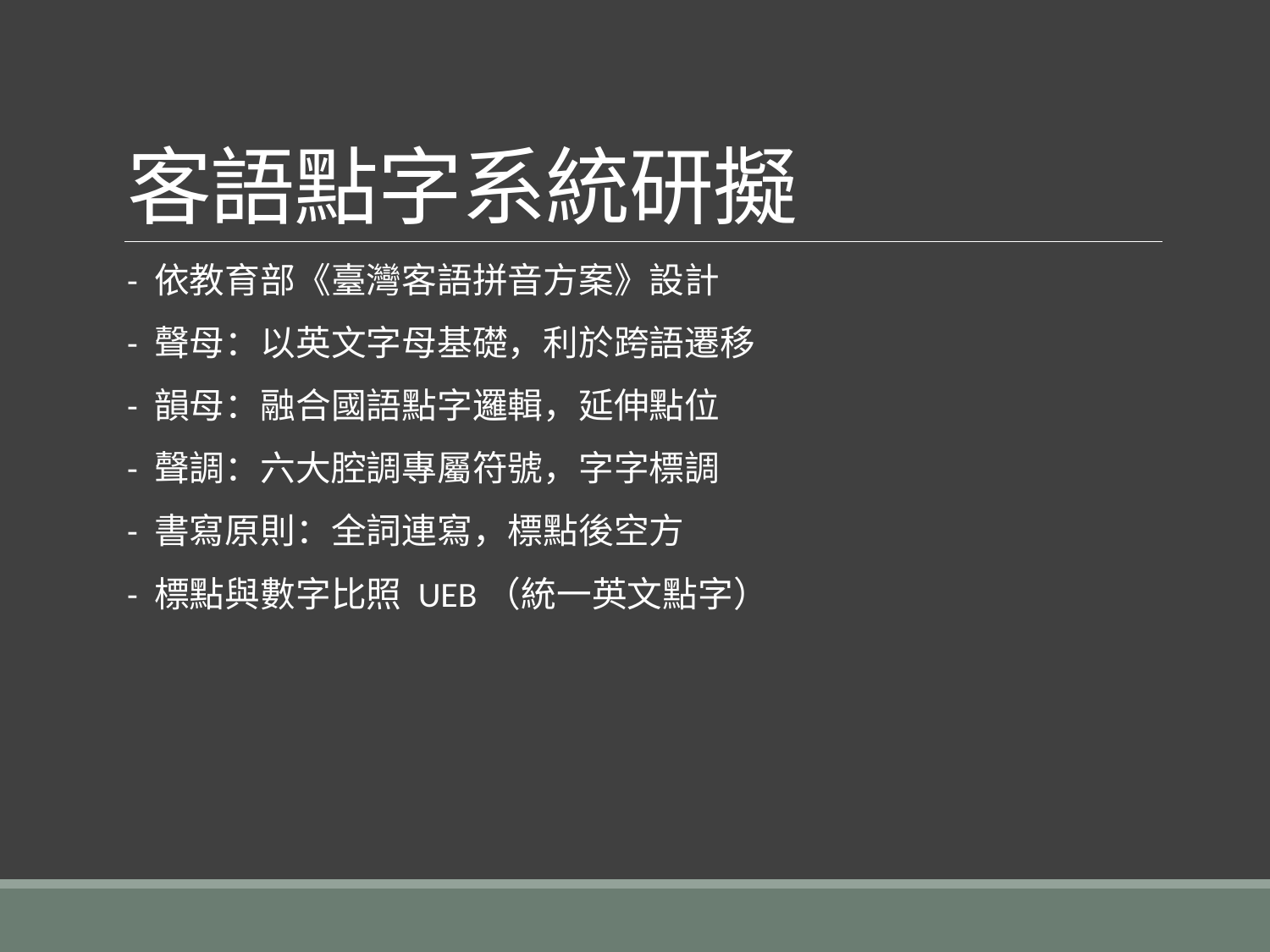

# 客語點字系統研擬
- 依教育部《臺灣客語拼音方案》設計
- 聲母：以英文字母基礎，利於跨語遷移
- 韻母：融合國語點字邏輯，延伸點位
- 聲調：六大腔調專屬符號，字字標調
- 書寫原則：全詞連寫，標點後空方
- 標點與數字比照 UEB（統一英文點字）